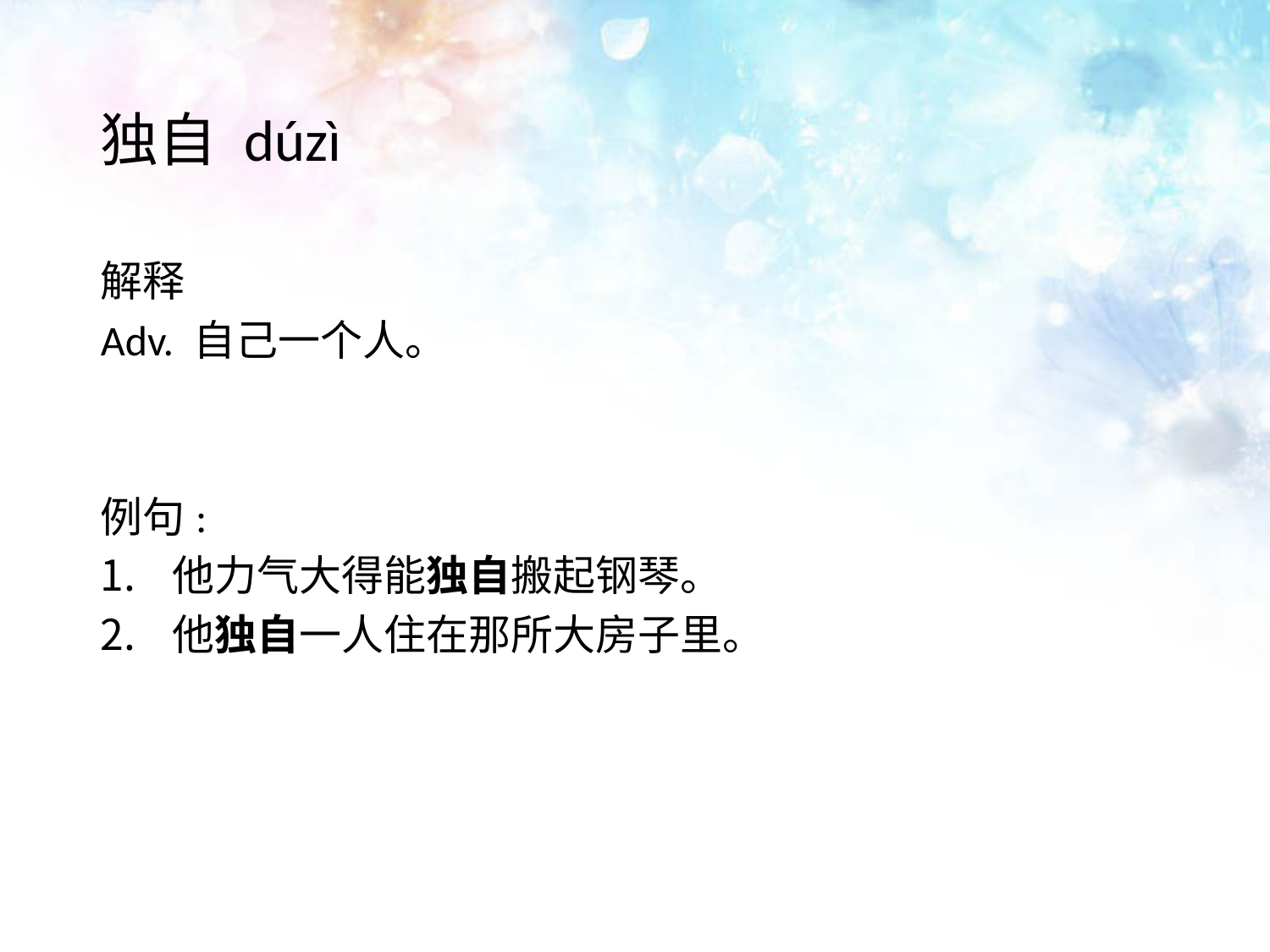

# 独自 dúzì
解释
Adv. 自己一个人。

例句:
他力气大得能独自搬起钢琴。
他独自一人住在那所大房子里。